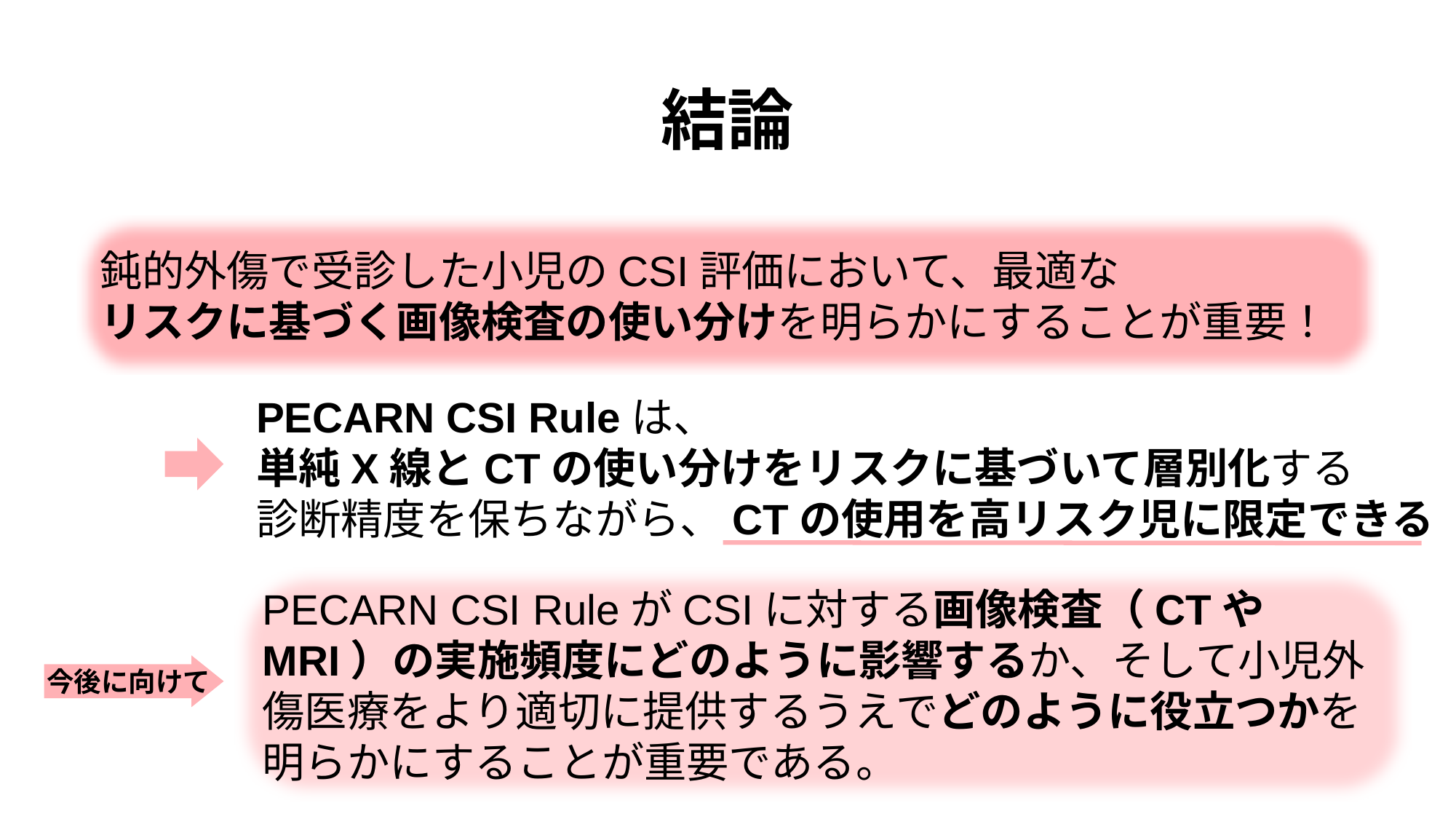

# 結論
鈍的外傷で受診した小児のCSI評価において、最適な
リスクに基づく画像検査の使い分けを明らかにすることが重要！
PECARN CSI Ruleは、
単純X線とCTの使い分けをリスクに基づいて層別化する
診断精度を保ちながら、CTの使用を高リスク児に限定できる

PECARN CSI RuleがCSIに対する画像検査（CTやMRI）の実施頻度にどのように影響するか、そして小児外傷医療をより適切に提供するうえでどのように役立つかを明らかにすることが重要である。

今後に向けて